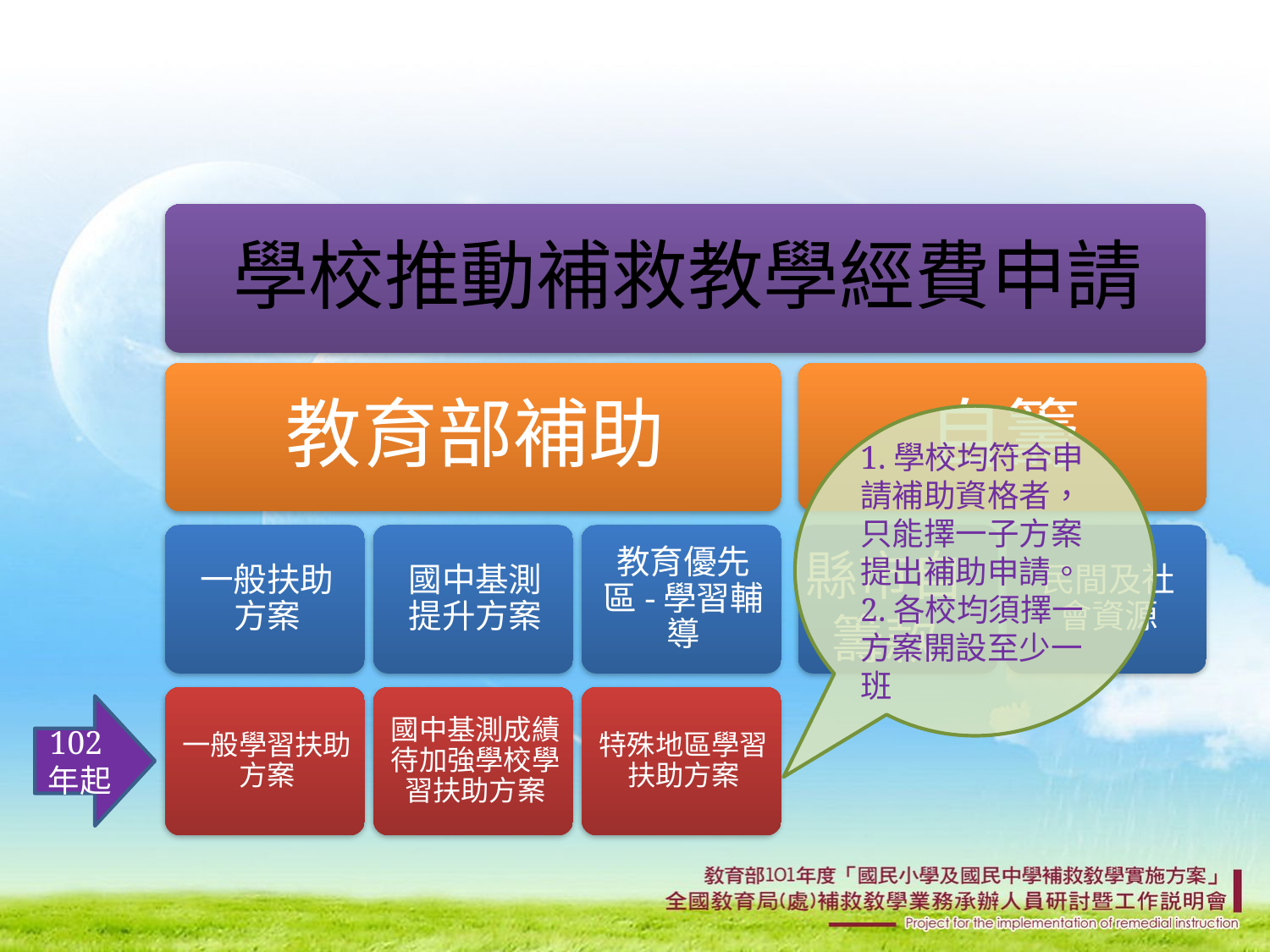

#
學校推動補救教學經費申請
教育部補助
一般扶助方案
一般學習扶助方案
國中基測提升方案
國中基測成績待加強學校學習扶助方案
教育優先區-學習輔導
特殊地區學習扶助方案
自籌

民間及社會資源
1.學校均符合申請補助資格者，只能擇一子方案提出補助申請。
2.各校均須擇一方案開設至少一班
縣市自籌款
102年起